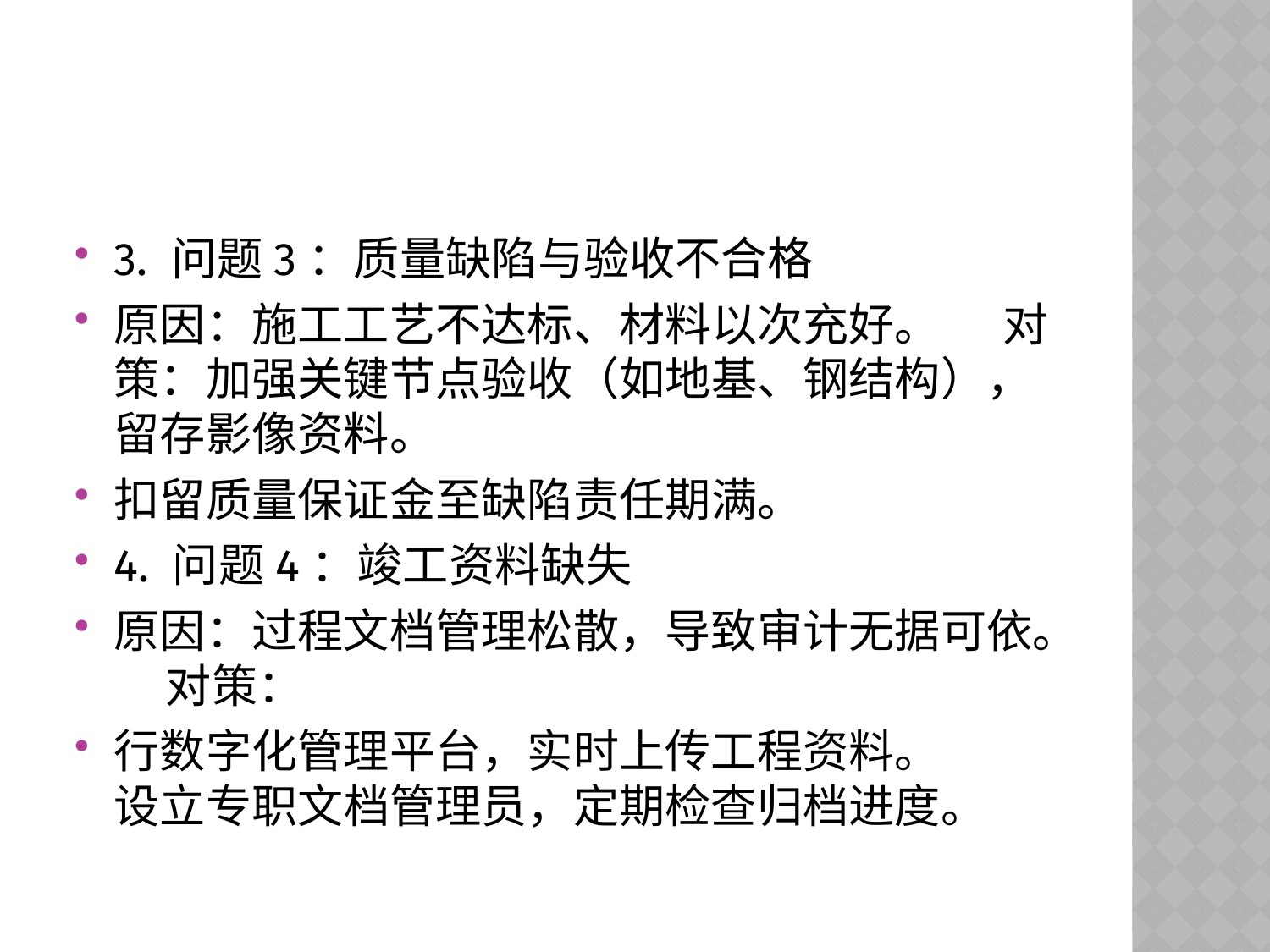

#
3. 问题3：质量缺陷与验收不合格
原因：施工工艺不达标、材料以次充好。      对策：加强关键节点验收（如地基、钢结构），留存影像资料。
扣留质量保证金至缺陷责任期满。
4. 问题4：竣工资料缺失
原因：过程文档管理松散，导致审计无据可依。     对策：
行数字化管理平台，实时上传工程资料。        设立专职文档管理员，定期检查归档进度。